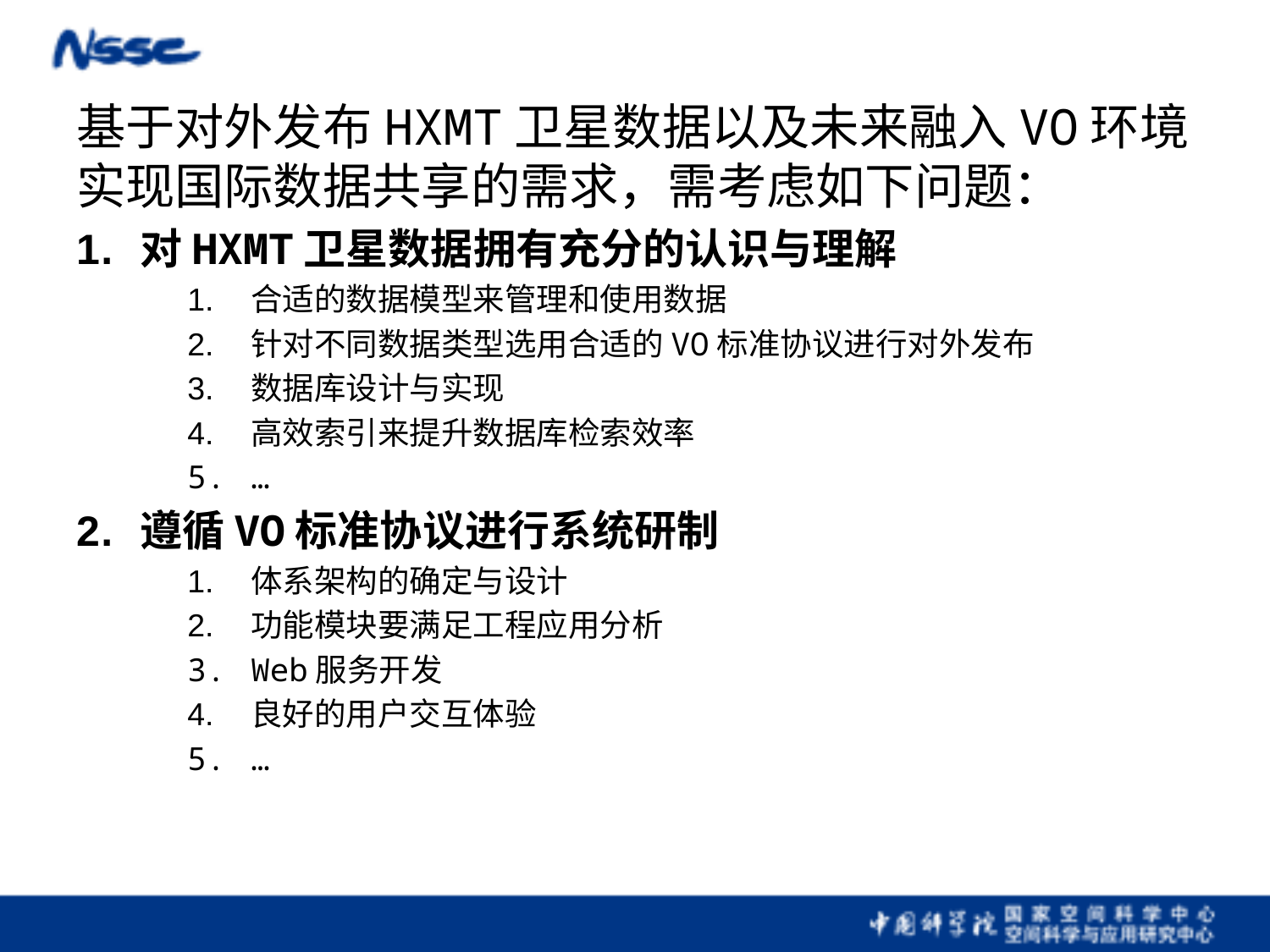

基于对外发布HXMT卫星数据以及未来融入VO环境实现国际数据共享的需求，需考虑如下问题：
对HXMT卫星数据拥有充分的认识与理解
合适的数据模型来管理和使用数据
针对不同数据类型选用合适的VO标准协议进行对外发布
数据库设计与实现
高效索引来提升数据库检索效率
…
遵循VO标准协议进行系统研制
体系架构的确定与设计
功能模块要满足工程应用分析
Web服务开发
良好的用户交互体验
…